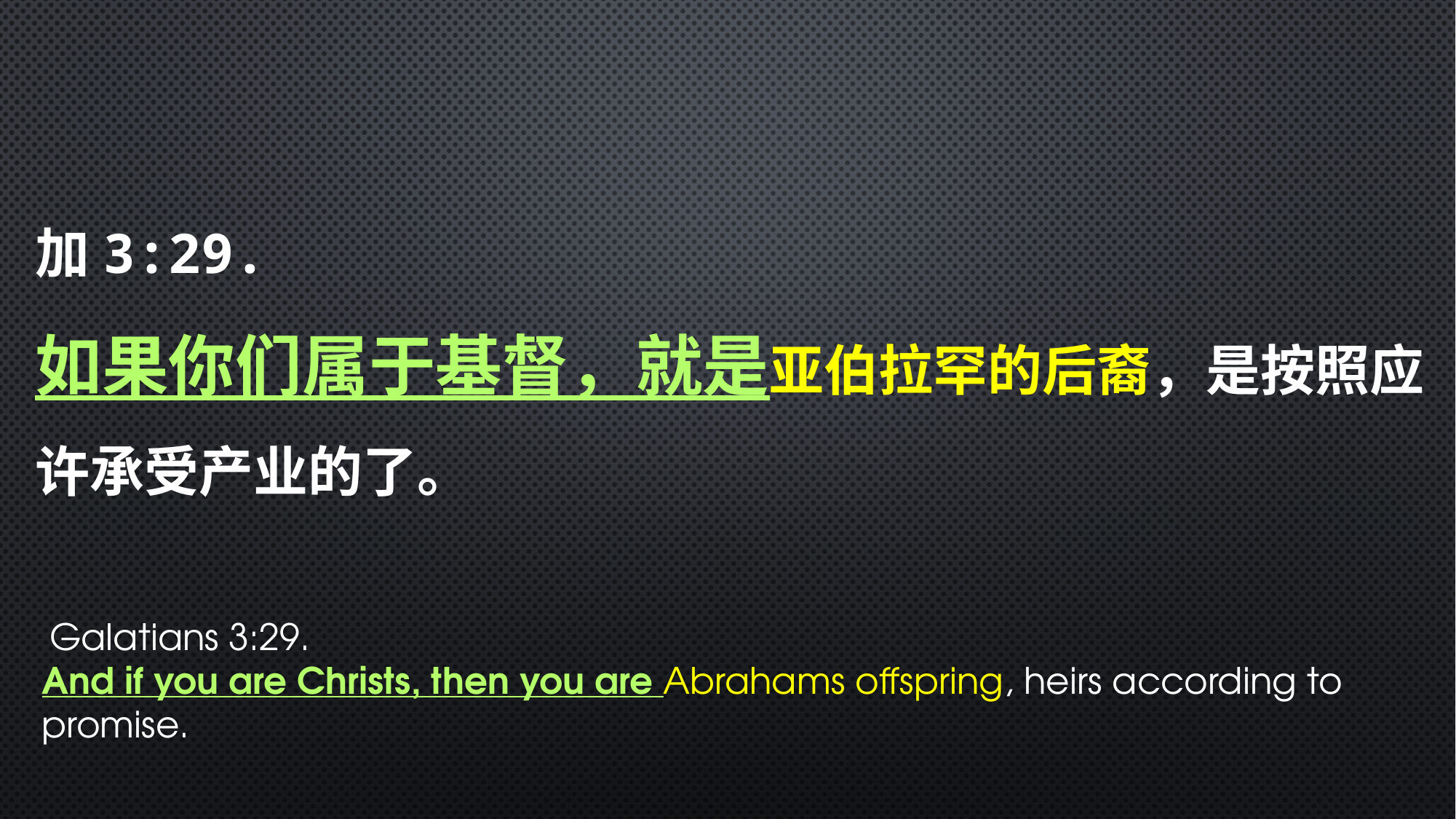

加3:29.
如果你们属于基督，就是亚伯拉罕的后裔，是按照应许承受产业的了。

 Galatians 3:29.
And if you are Christs, then you are Abrahams offspring, heirs according to promise.